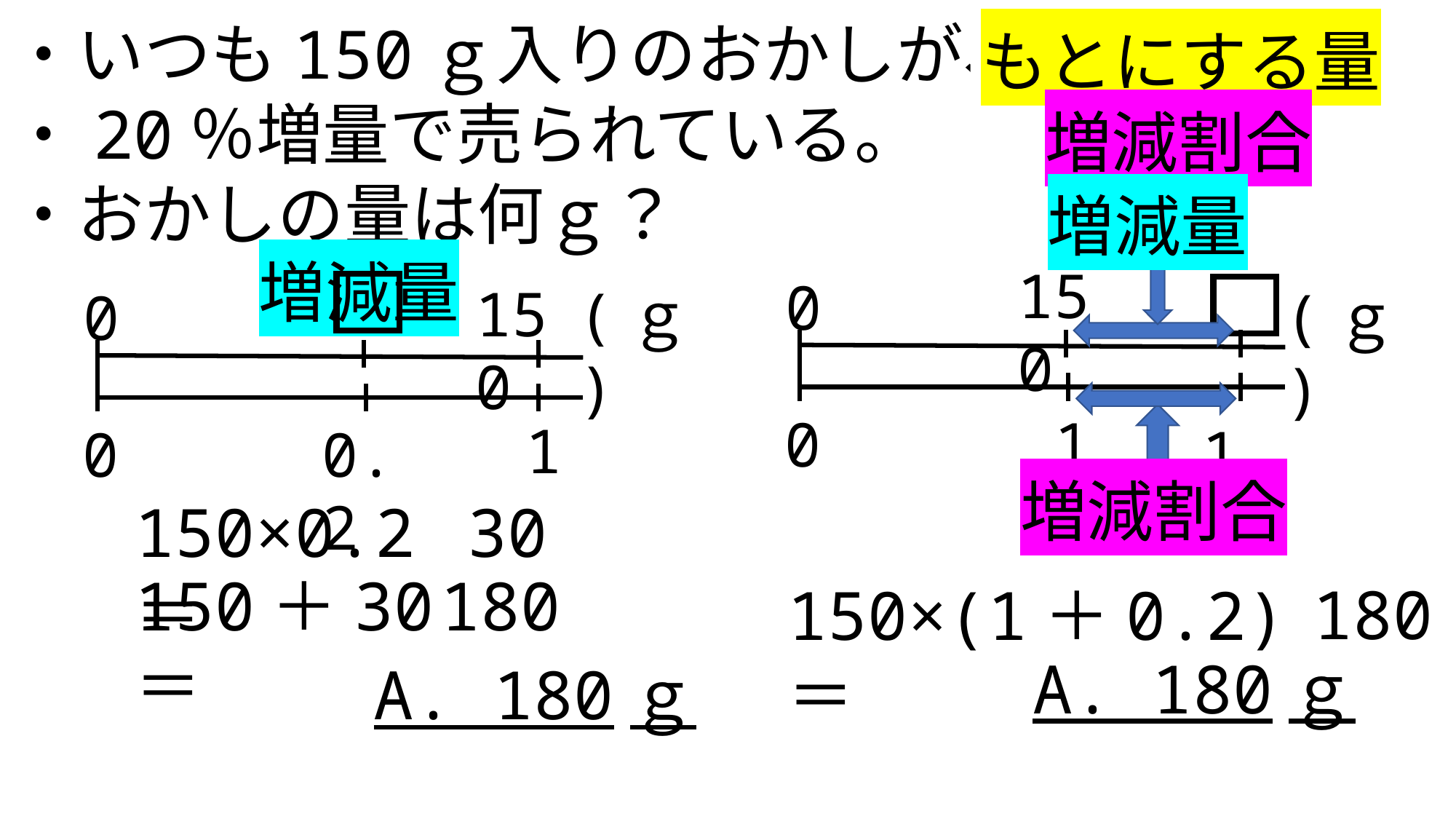

・いつも150ｇ入りのおかしが、
・20％増量で売られている。
・おかしの量は何ｇ？
もとにする量
増減割合
増減量
増減量
150
0
(ｇ)

0
1
1.2

150
(ｇ)

0
1
0.2
0

増減割合
30
150×0.2＝
150＋30＝
180
180
150×(1＋0.2)＝
A. 180ｇ
A. 180ｇ